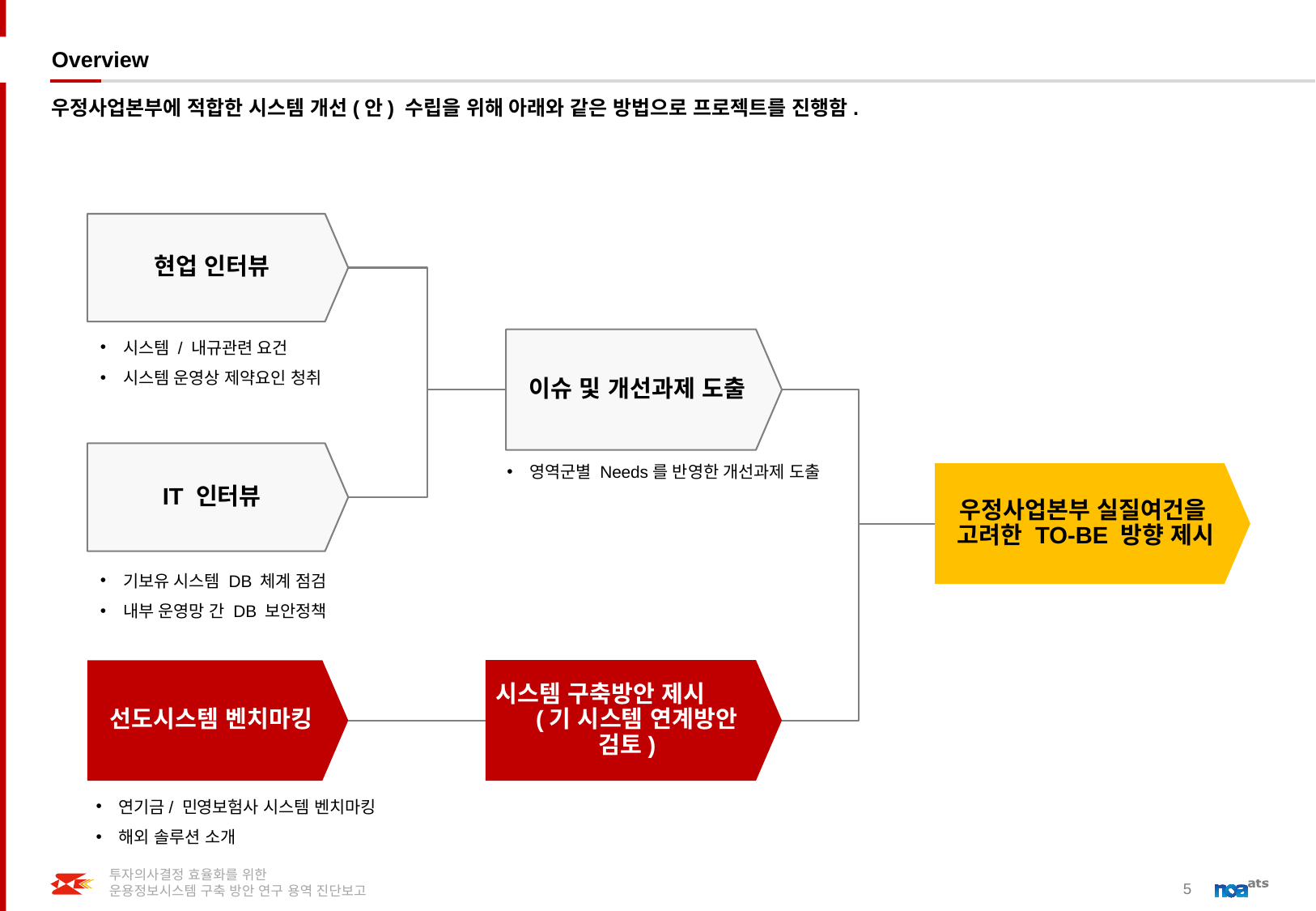

# Overview
우정사업본부에 적합한 시스템 개선(안) 수립을 위해 아래와 같은 방법으로 프로젝트를 진행함.
현업 인터뷰
이슈 및 개선과제 도출
시스템 / 내규관련 요건
시스템 운영상 제약요인 청취
IT 인터뷰
영역군별 Needs를 반영한 개선과제 도출
우정사업본부 실질여건을  고려한 TO-BE 방향 제시
기보유 시스템 DB 체계 점검
내부 운영망 간 DB 보안정책
시스템 구축방안 제시           (기 시스템 연계방안 검토)
선도시스템 벤치마킹
연기금/ 민영보험사 시스템 벤치마킹
해외 솔루션 소개